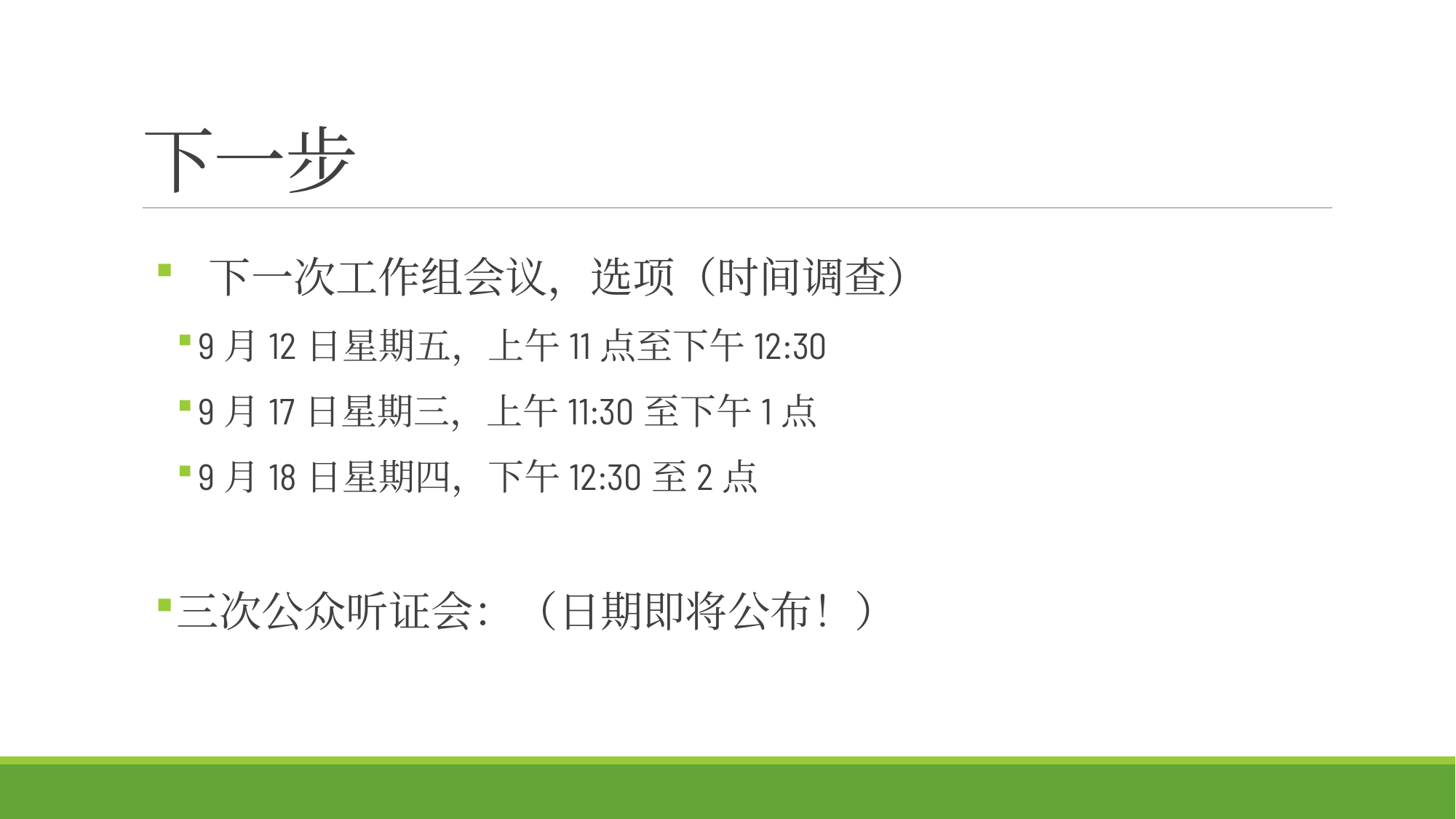

# 下一步
  下一次工作组会议，选项（时间调查）
9月12日星期五，上午11点至下午12:30
9月17日星期三，上午11:30至下午1点
9月18日星期四，下午12:30至2点

三次公众听证会：（日期即将公布！）